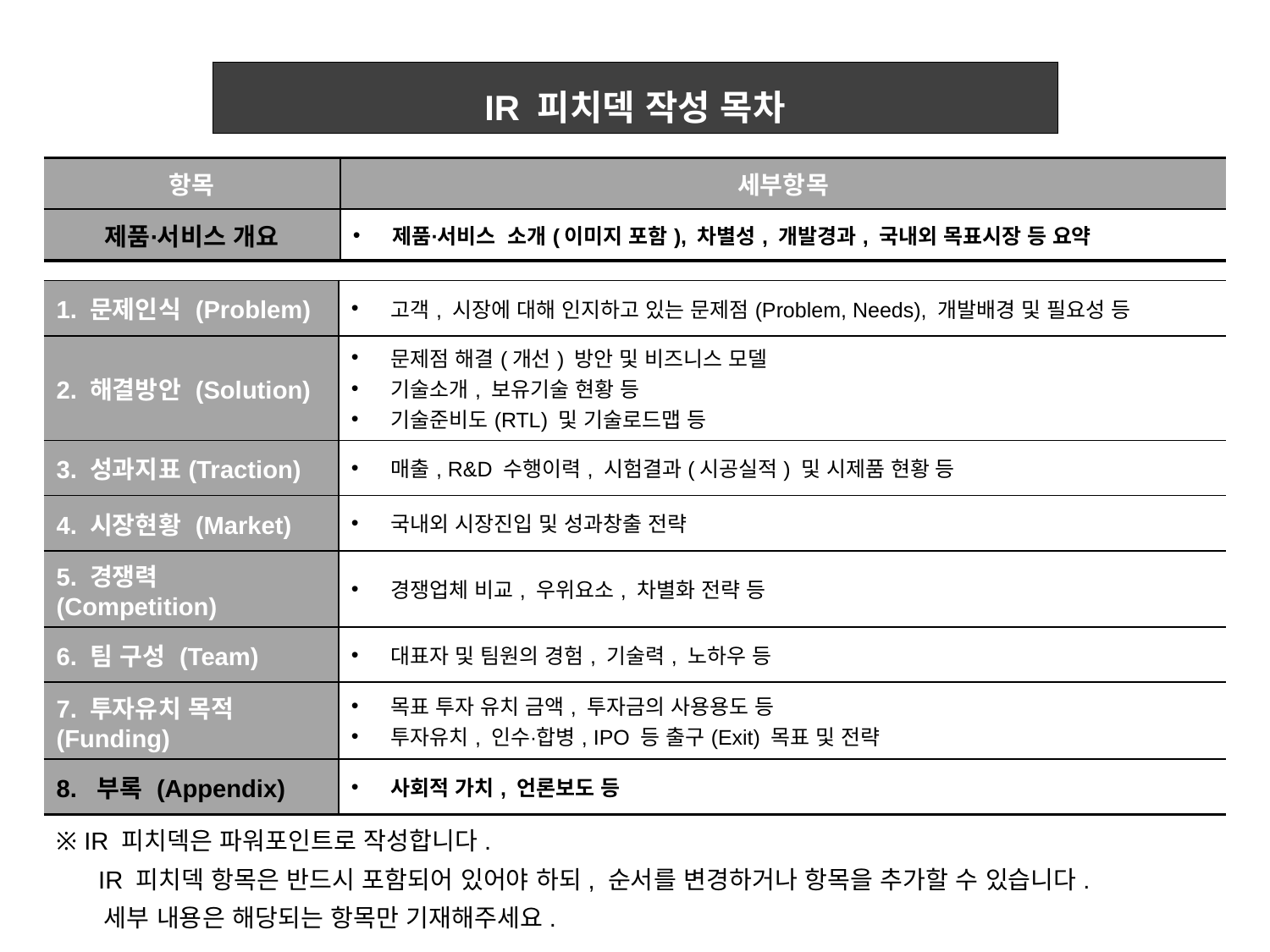

| IR 피치덱 작성 목차 |
| --- |
| 항목 | 세부항목 |
| --- | --- |
| 제품∙서비스 개요 | 제품∙서비스 소개(이미지 포함), 차별성, 개발경과, 국내외 목표시장 등 요약 |
| 1. 문제인식 (Problem) | 고객, 시장에 대해 인지하고 있는 문제점(Problem, Needs), 개발배경 및 필요성 등 |
| --- | --- |
| 2. 해결방안 (Solution) | 문제점 해결(개선) 방안 및 비즈니스 모델 기술소개, 보유기술 현황 등 기술준비도(RTL) 및 기술로드맵 등 |
| 3. 성과지표(Traction) | 매출, R&D 수행이력, 시험결과(시공실적) 및 시제품 현황 등 |
| 4. 시장현황 (Market) | 국내외 시장진입 및 성과창출 전략 |
| 5. 경쟁력 (Competition) | 경쟁업체 비교, 우위요소, 차별화 전략 등 |
| 6. 팀 구성 (Team) | 대표자 및 팀원의 경험, 기술력, 노하우 등 |
| 7. 투자유치 목적 (Funding) | 목표 투자 유치 금액, 투자금의 사용용도 등 투자유치, 인수∙합병, IPO 등 출구(Exit) 목표 및 전략 |
| 8. 부록 (Appendix) | 사회적 가치, 언론보도 등 |
※ IR 피치덱은 파워포인트로 작성합니다.
      IR 피치덱 항목은 반드시 포함되어 있어야 하되, 순서를 변경하거나 항목을 추가할 수 있습니다.
      세부 내용은 해당되는 항목만 기재해주세요.